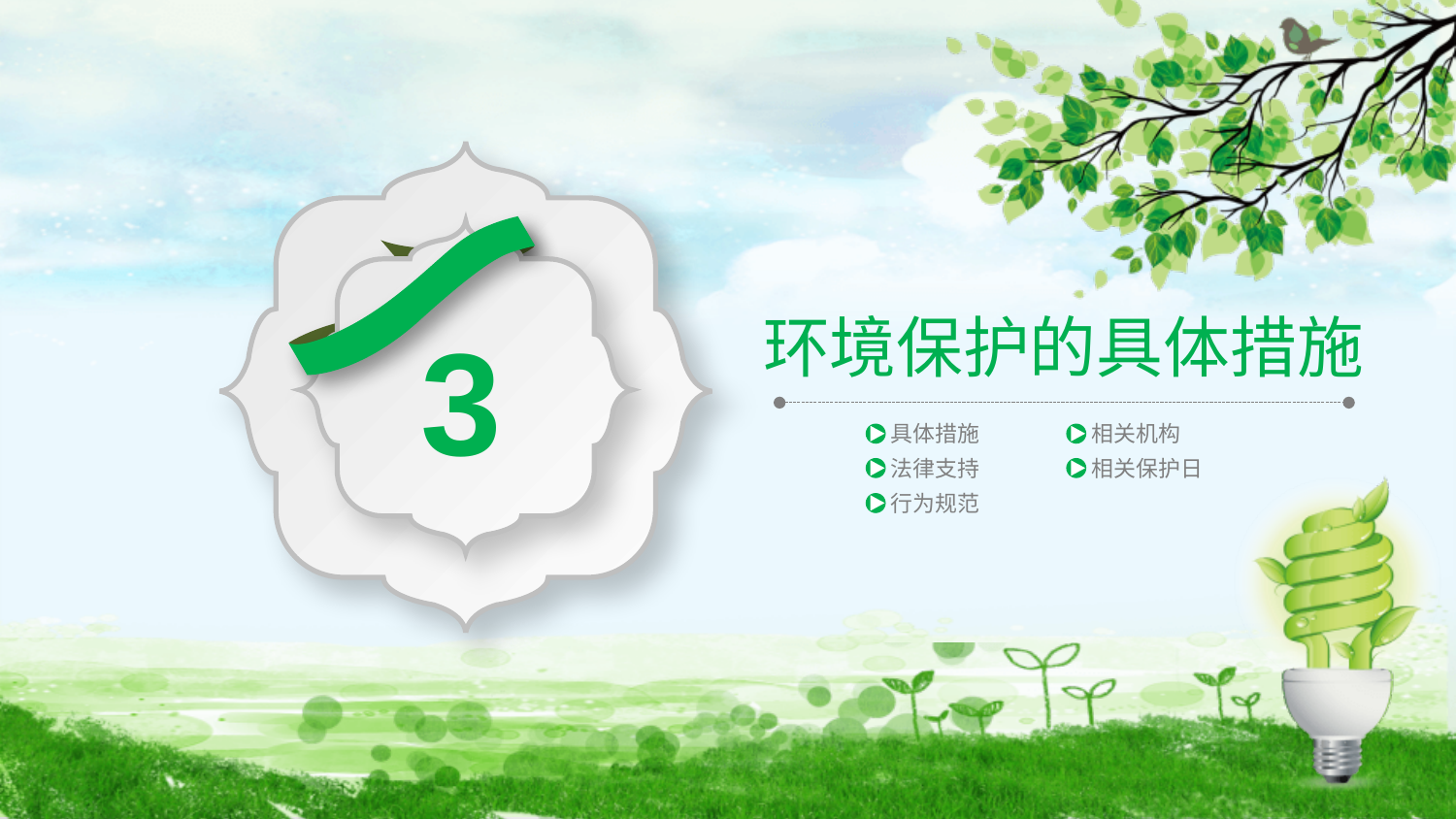

环境保护的具体措施
3
具体措施

相关机构

相关保护日

法律支持

行为规范